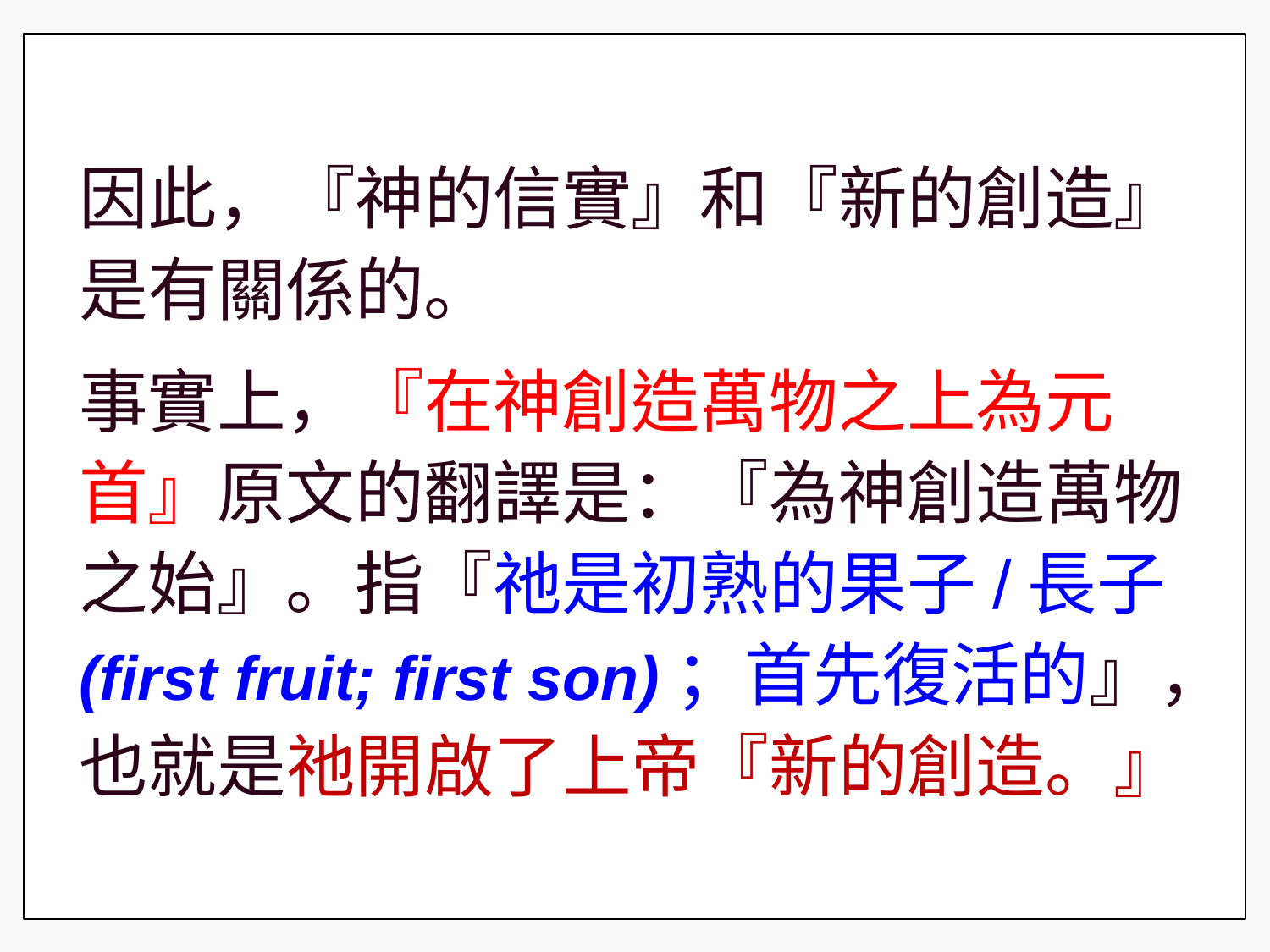

因此，『神的信實』和『新的創造』是有關係的。
事實上，『在神創造萬物之上為元首』原文的翻譯是：『為神創造萬物之始』。指『祂是初熟的果子/長子(first fruit; first son)；首先復活的』，也就是祂開啟了上帝『新的創造。』